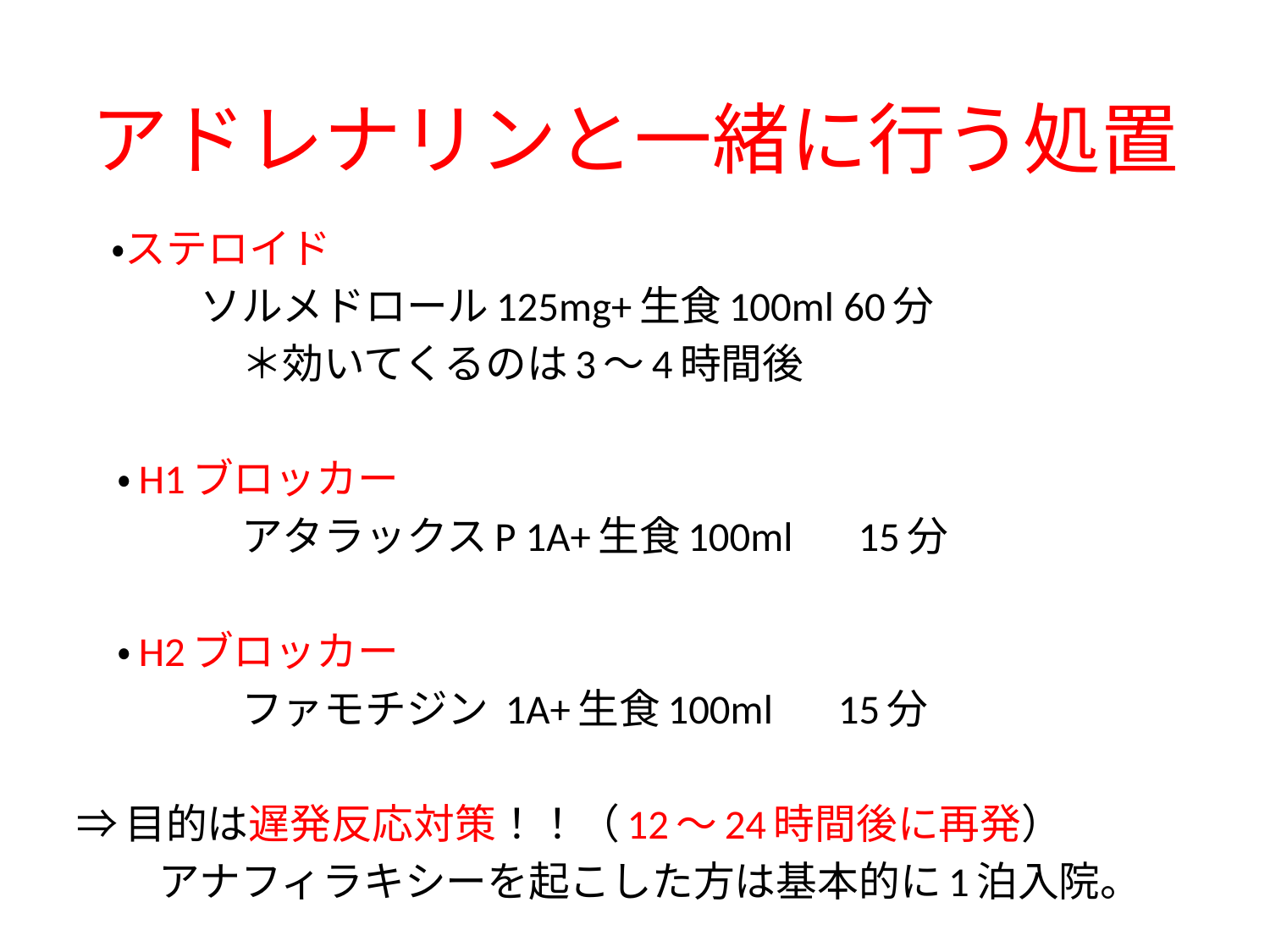

# アドレナリンと一緒に行う処置
   ・ステロイド
　　　ソルメドロール125mg+生食100ml 60分
　　　　＊効いてくるのは3～4時間後

　・H1ブロッカー
　　　　アタラックスP 1A+生食100ml 　15分

　・H2ブロッカー
　　　　ファモチジン 1A+生食100ml 　15分

⇒目的は遅発反応対策！！（12～24時間後に再発）
　　アナフィラキシーを起こした方は基本的に1泊入院。